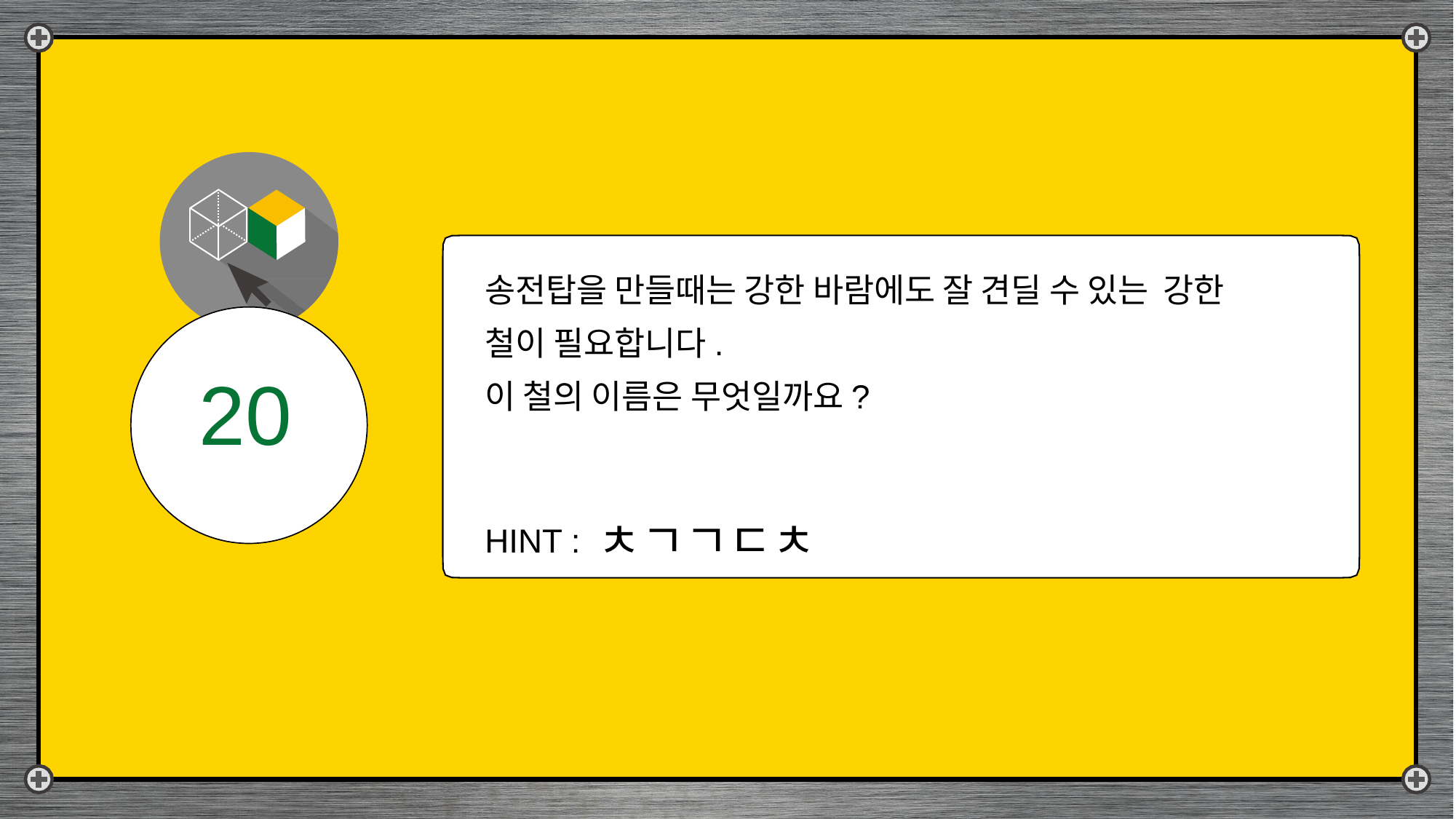

송전탑을 만들때는 강한 바람에도 잘 견딜 수 있는  강한 철이 필요합니다.
이 철의 이름은 무엇일까요?

20
HINT : ㅊㄱㄱㄷㅊ